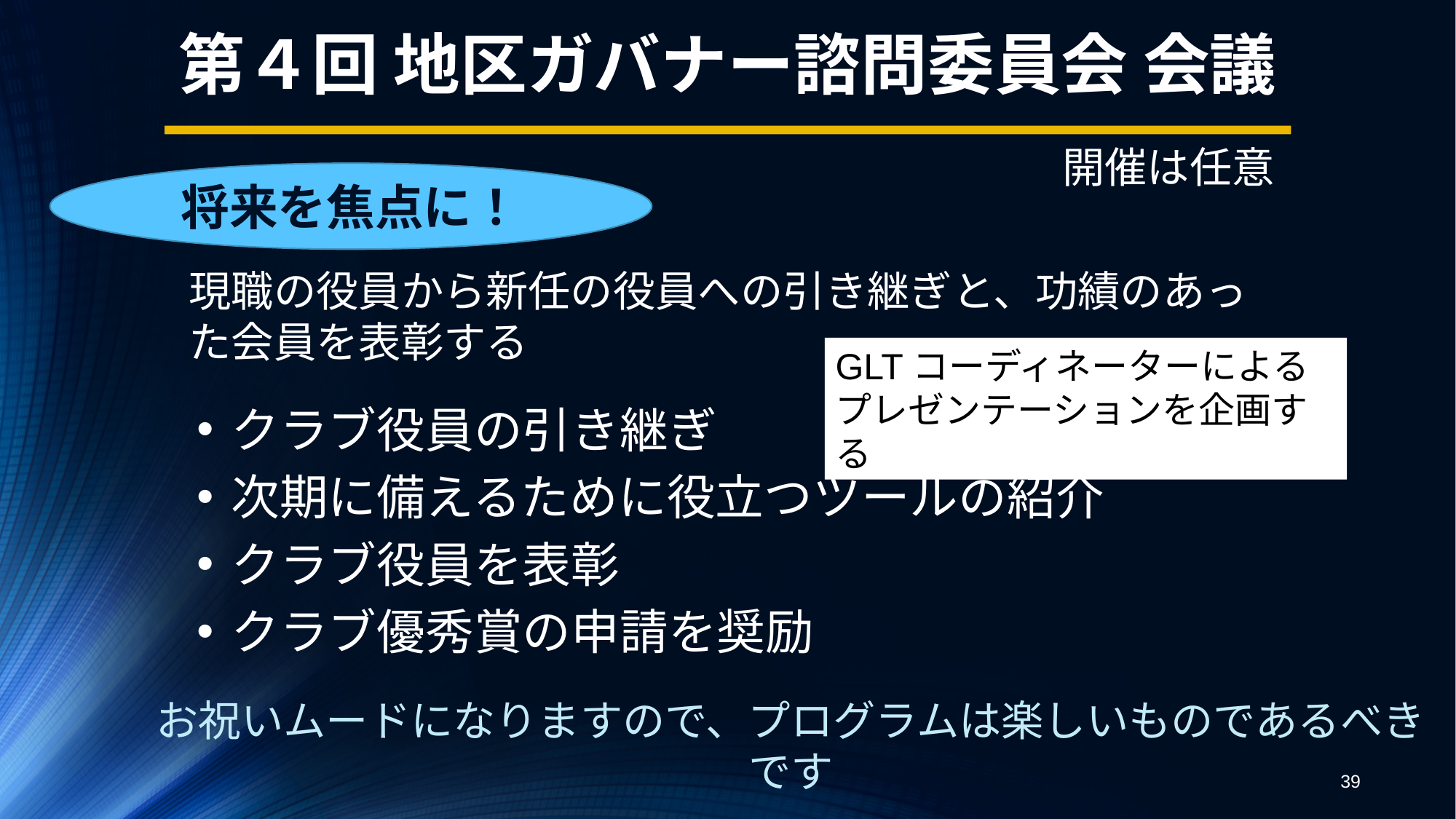

第４回 地区ガバナー諮問委員会 会議

開催は任意
将来を焦点に！
現職の役員から新任の役員への引き継ぎと、功績のあった会員を表彰する
GLTコーディネーターによる
プレゼンテーションを企画する
クラブ役員の引き継ぎ
次期に備えるために役立つツールの紹介
クラブ役員を表彰
クラブ優秀賞の申請を奨励
お祝いムードになりますので、プログラムは楽しいものであるべきです
39